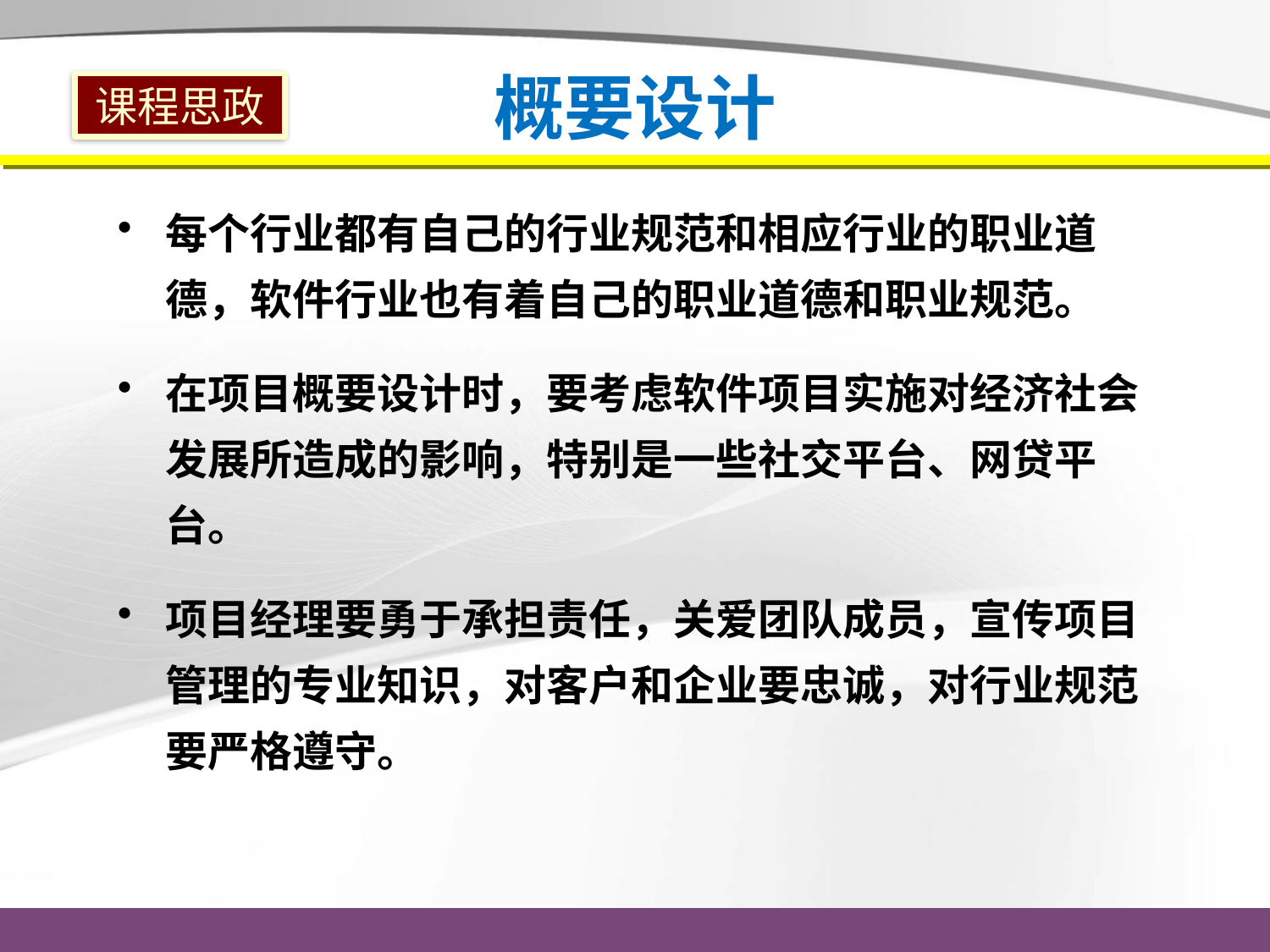

# 概要设计
课程思政
每个行业都有自己的行业规范和相应行业的职业道德，软件行业也有着自己的职业道德和职业规范。
在项目概要设计时，要考虑软件项目实施对经济社会发展所造成的影响，特别是一些社交平台、网贷平台。
项目经理要勇于承担责任，关爱团队成员，宣传项目管理的专业知识，对客户和企业要忠诚，对行业规范要严格遵守。